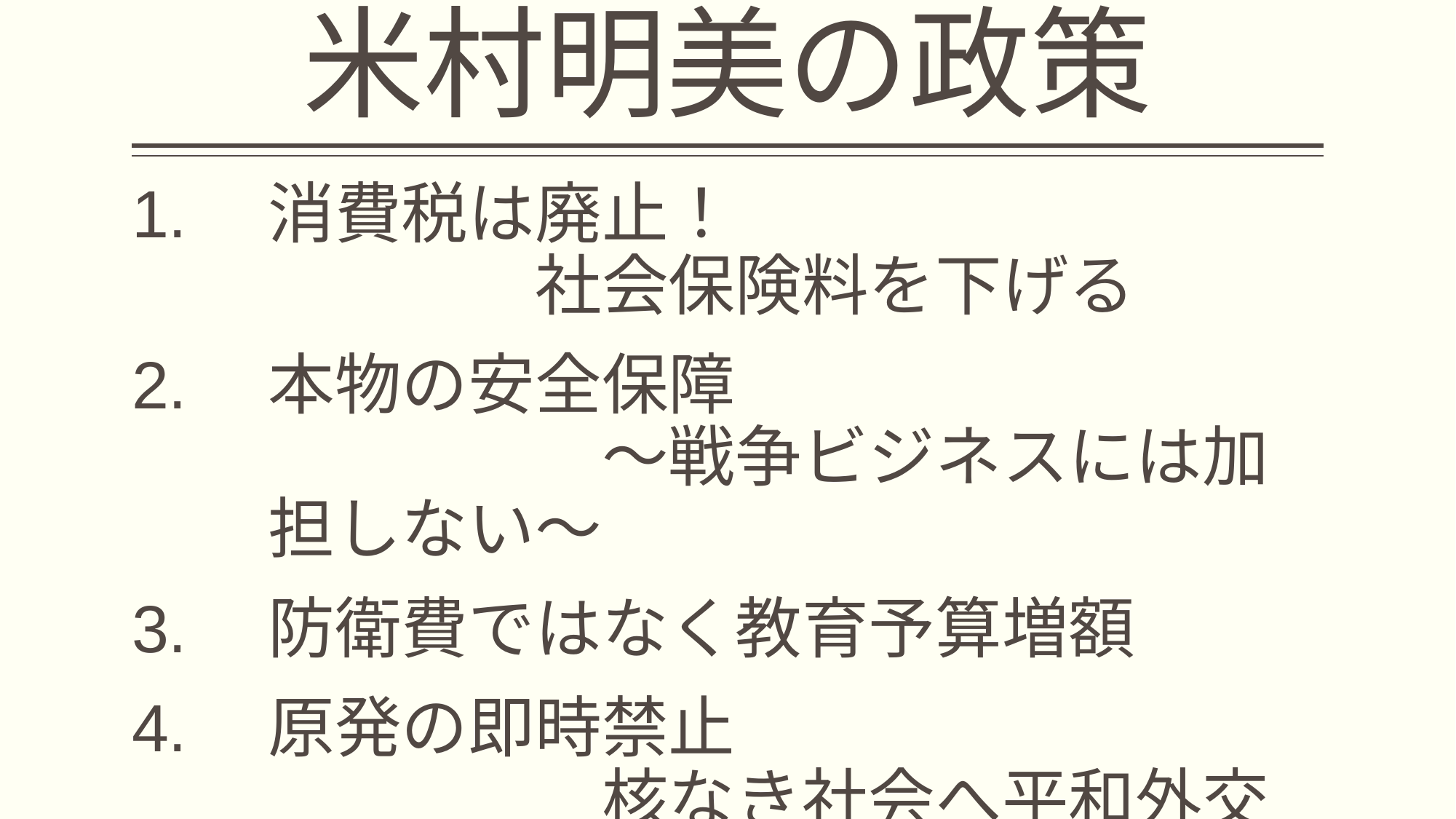

# 米村明美の政策
消費税は廃止！　　　　　　　　　　　　社会保険料を下げる
本物の安全保障　　　　　　　　　　　　　〜戦争ビジネスには加担しない〜
防衛費ではなく教育予算増額
原発の即時禁止　　　　　　　　　　　　　核なき社会へ平和外交